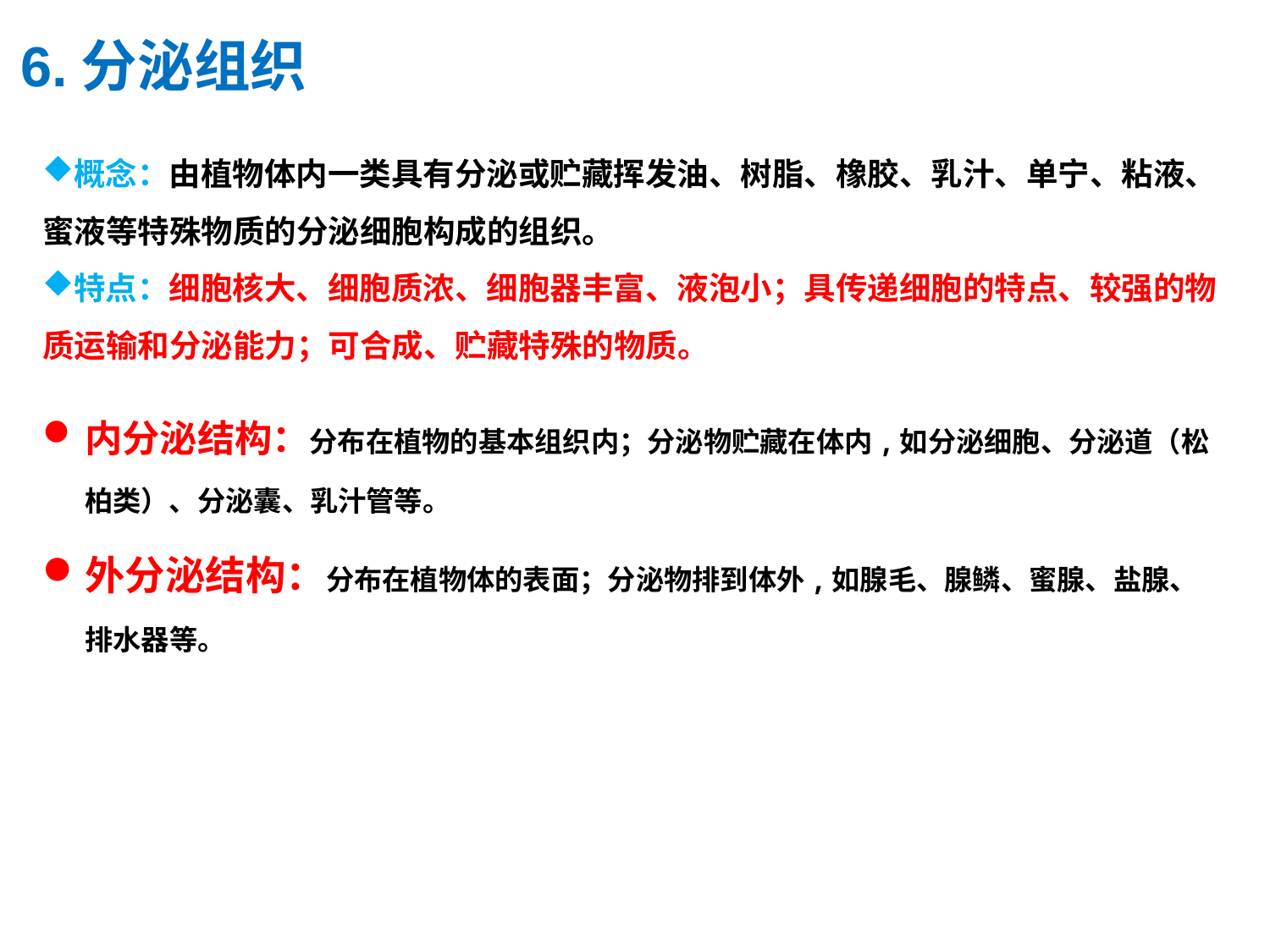

# 6.分泌组织
概念：由植物体内一类具有分泌或贮藏挥发油、树脂、橡胶、乳汁、单宁、粘液、蜜液等特殊物质的分泌细胞构成的组织。
特点：细胞核大、细胞质浓、细胞器丰富、液泡小；具传递细胞的特点、较强的物质运输和分泌能力；可合成、贮藏特殊的物质。
内分泌结构：分布在植物的基本组织内；分泌物贮藏在体内,如分泌细胞、分泌道（松柏类）、分泌囊、乳汁管等。
外分泌结构：分布在植物体的表面；分泌物排到体外,如腺毛、腺鳞、蜜腺、盐腺、排水器等。